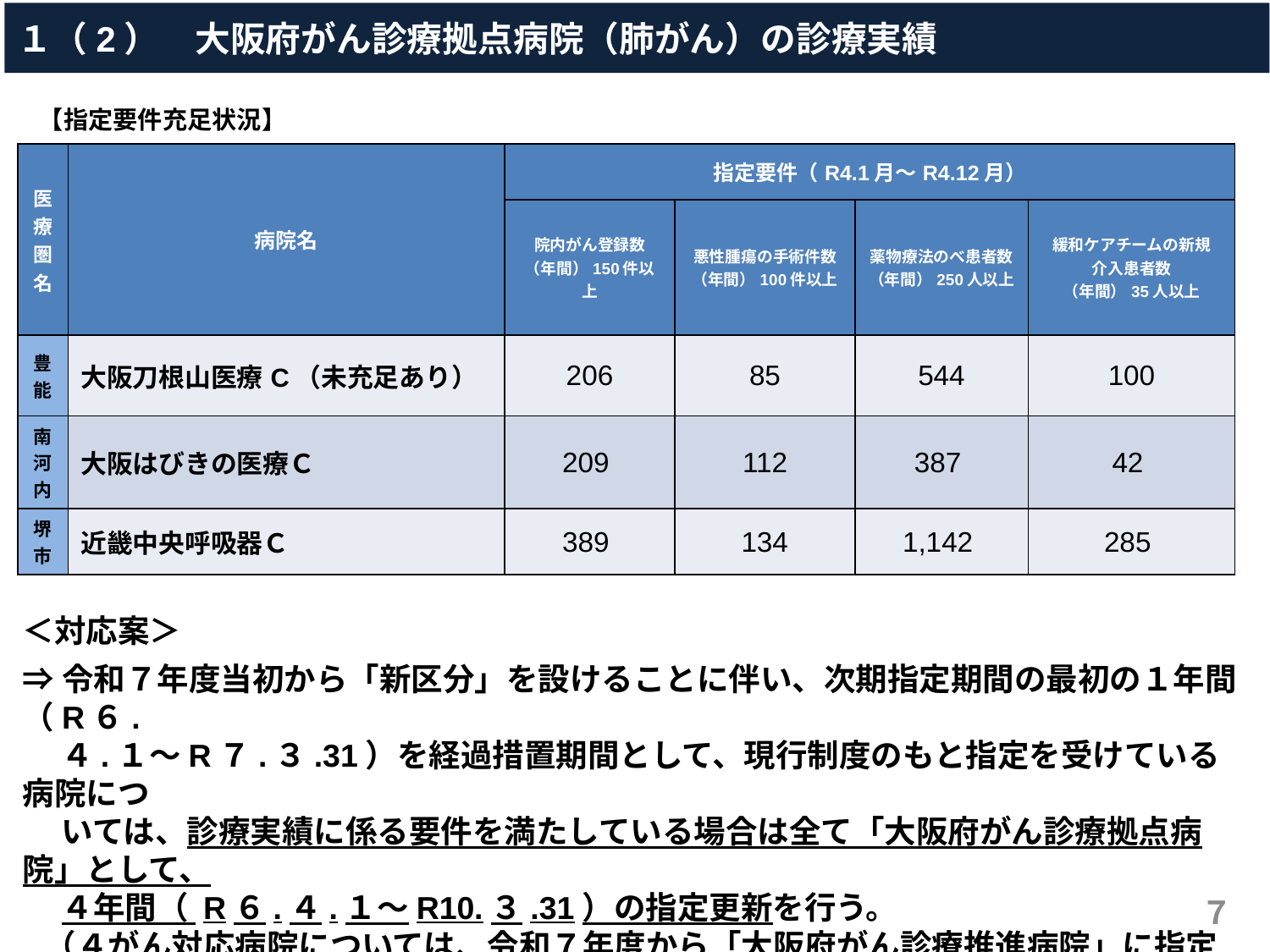

１（2）　大阪府がん診療拠点病院（肺がん）の診療実績
【指定要件充足状況】
| 医療圏名 | 病院名 | 指定要件（R4.1月～R4.12月） |  |  |  |
| --- | --- | --- | --- | --- | --- |
|  |  | 院内がん登録数 （年間）150件以上 | 悪性腫瘍の手術件数 （年間）100件以上 | 薬物療法のべ患者数 （年間）250人以上 | 緩和ケアチームの新規 介入患者数 （年間）35人以上 |
| 豊能 | 大阪刀根山医療C（未充足あり） | 206 | 85 | 544 | 100 |
| 南河内 | 大阪はびきの医療Ｃ | 209 | 112 | 387 | 42 |
| 堺市 | 近畿中央呼吸器Ｃ | 389 | 134 | 1,142 | 285 |
＜対応案＞
⇒令和７年度当初から「新区分」を設けることに伴い、次期指定期間の最初の１年間（R６.
　 ４.１～R７.３.31）を経過措置期間として、現行制度のもと指定を受けている病院につ
　 いては、診療実績に係る要件を満たしている場合は全て「大阪府がん診療拠点病院」として、
　 ４年間（ R６.４.１～R10.３.31）の指定更新を行う。
  （４がん対応病院については、令和７年度から「大阪府がん診療推進病院」に指定名称の
　 変更を行う（「大阪府がん診療推進病院」としての指定期間：３年間（R７.４.１～
　 R10.3.31））
７